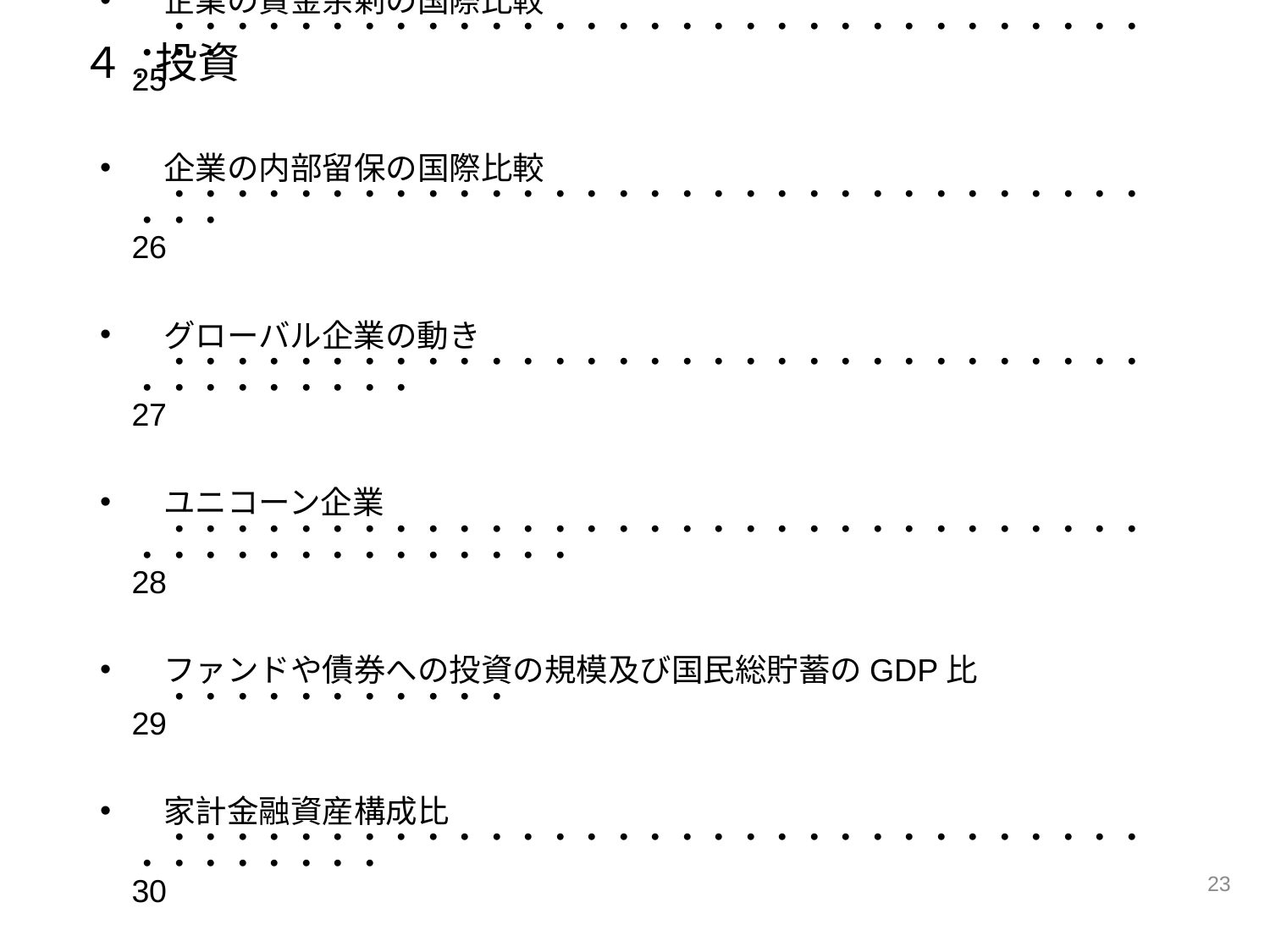

# ４.投資
　世界GDPに占める投資の割合　・・・・・・・・・・・・・・・・・・・・・・・・・・・・・・・・		24

　企業の資金余剰の国際比較　・・・・・・・・・・・・・・・・・・・・・・・・・・・・・・・・・・		25

　企業の内部留保の国際比較　・・・・・・・・・・・・・・・・・・・・・・・・・・・・・・・・・・		26

　グローバル企業の動き　・・・・・・・・・・・・・・・・・・・・・・・・・・・・・・・・・・・・・・・・		27

　ユニコーン企業　・・・・・・・・・・・・・・・・・・・・・・・・・・・・・・・・・・・・・・・・・・・・・		28

　ファンドや債券への投資の規模及び国民総貯蓄のGDP比　・・・・・・・・・・・		29

　家計金融資産構成比　・・・・・・・・・・・・・・・・・・・・・・・・・・・・・・・・・・・・・・・		30

　ベンチャーキャピタル投資の動向　・・・・・・・・・・・・・・・・・・・・・・・・・・・・・・・・		31

　中国における政府出資ファンドの動向　・・・・・・・・・・・・・・・・・・・・・・・・・・・		33
23